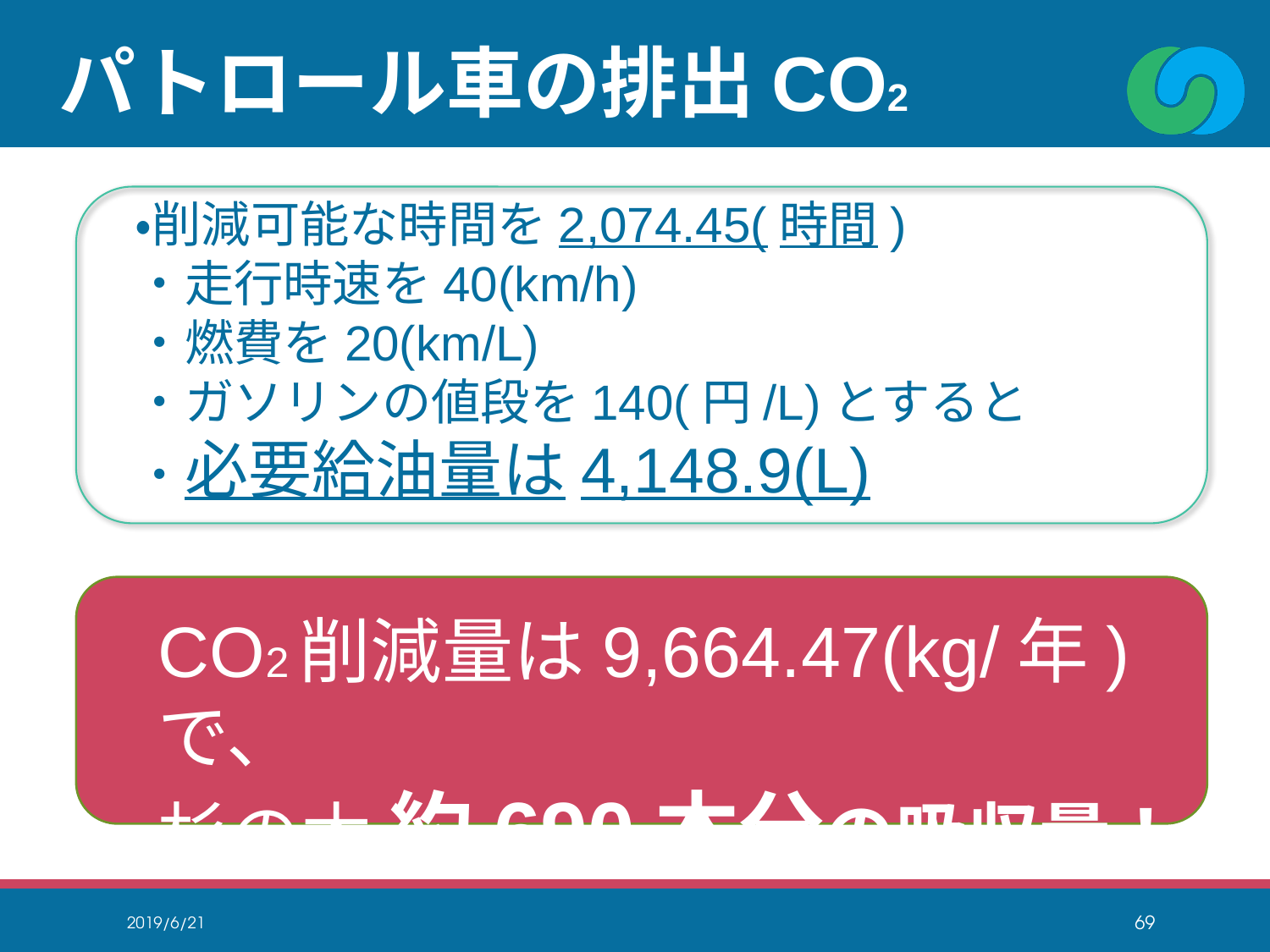

パトロール車の排出CO2

・削減可能な時間を2,074.45(時間)
・走行時速を40(km/h)
・燃費を20(km/L)
・ガソリンの値段を140(円/L)とすると
・必要給油量は4,148.9(L)

CO2削減量は9,664.47(kg/年)で、
杉の木 約690本分の吸収量！
2019/6/21
69